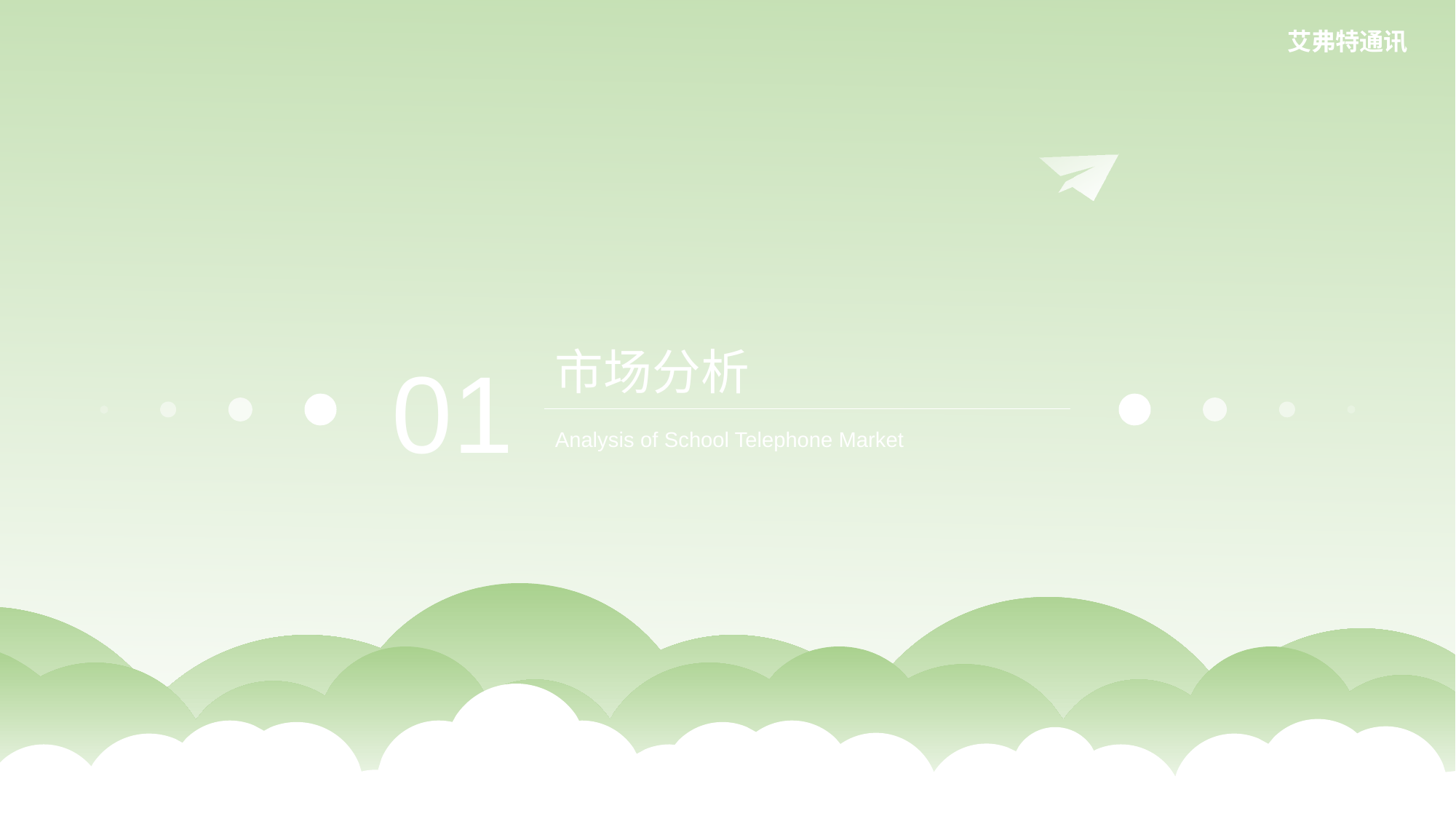

艾弗特通讯

市场分析
Analysis of School Telephone Market
01